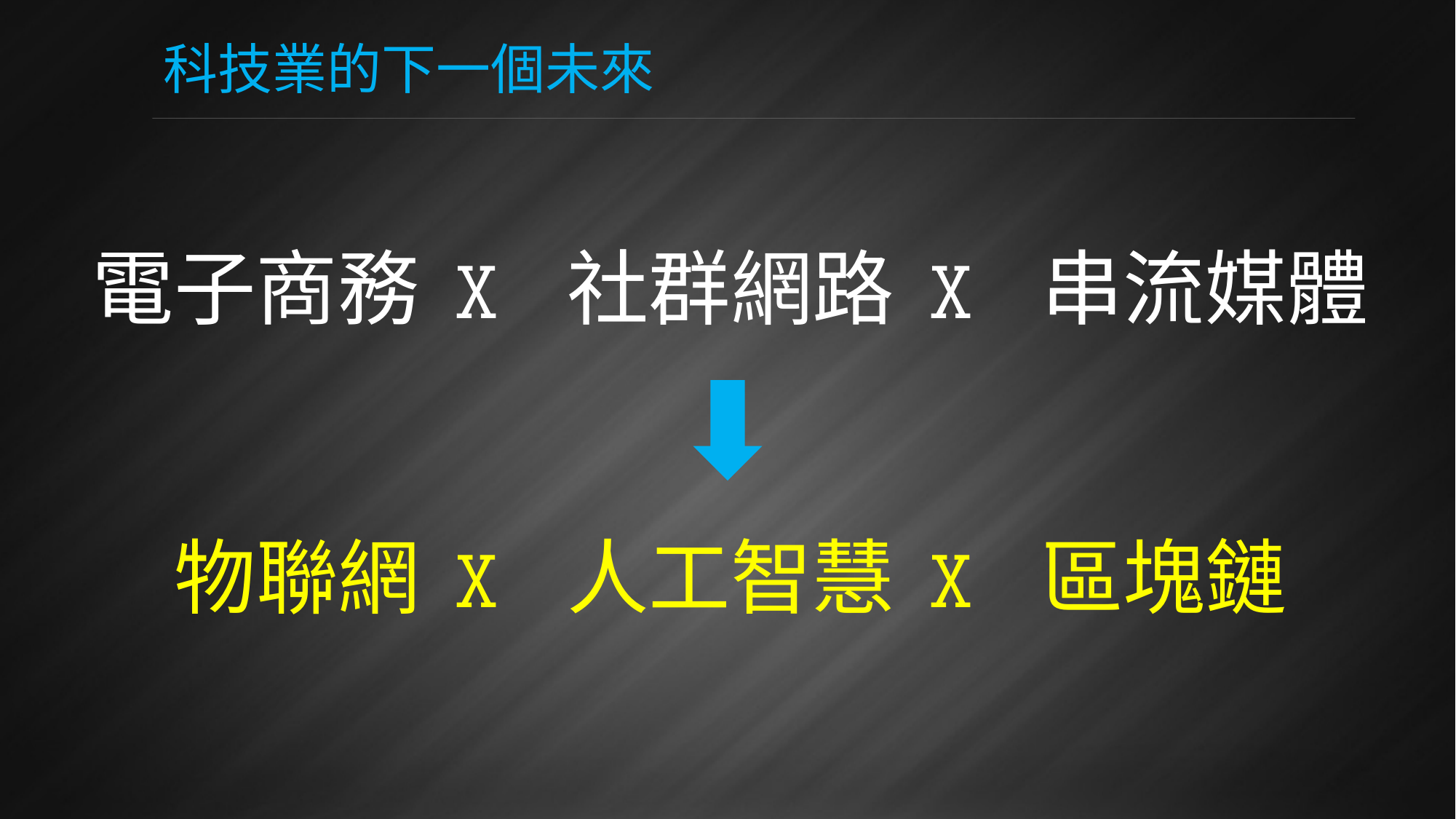

# 科技業的下一個未來
電子商務 X 社群網路 X 串流媒體

物聯網 X 人工智慧 X 區塊鏈